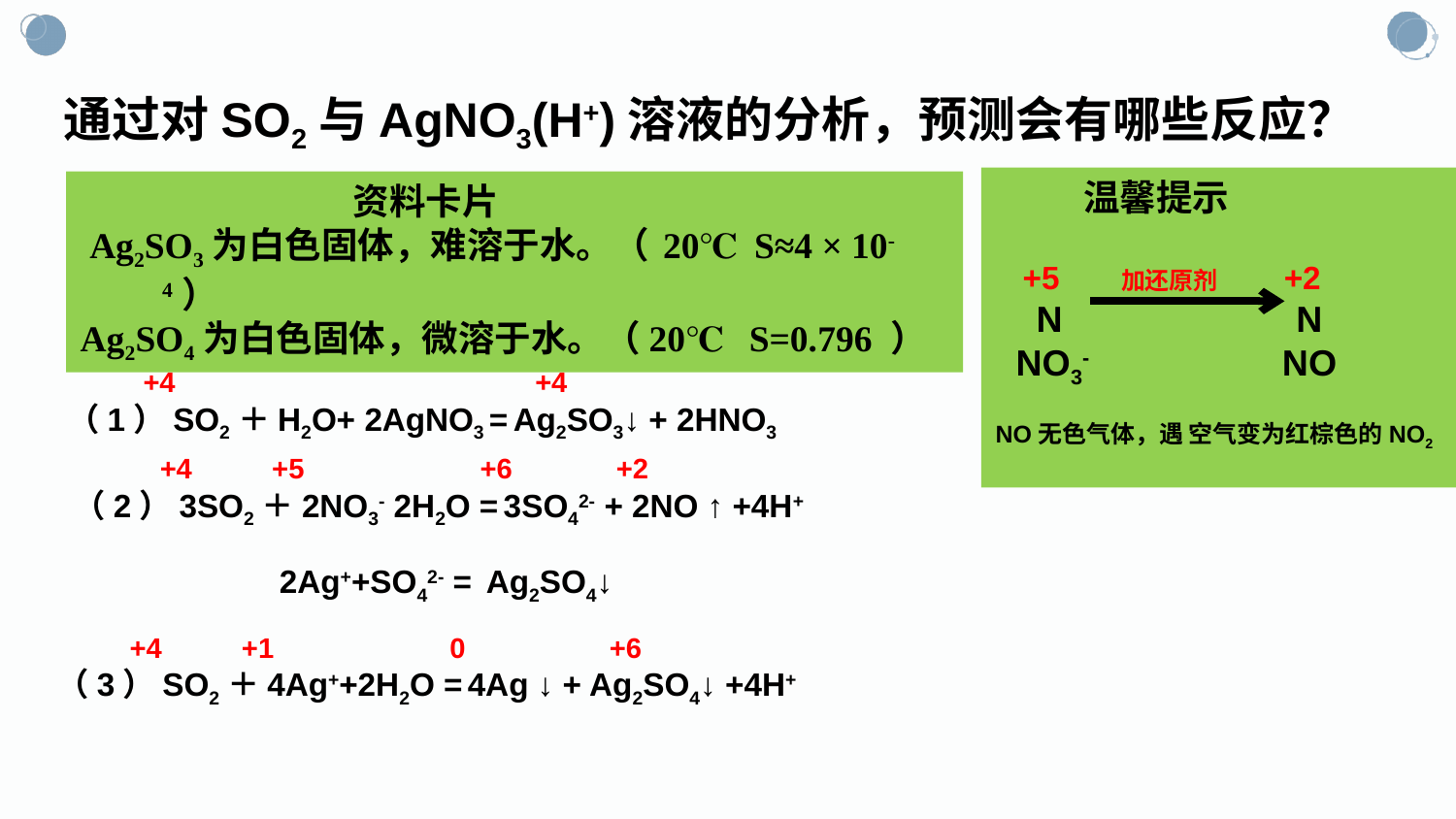

通过对SO2与AgNO3(H+)溶液的分析，预测会有哪些反应？
           温馨提示

   +5      加还原剂        +2
    N                       N
  NO3-                   NO

NO无色气体，遇 空气变为红棕色的NO2
                                资料卡片
 Ag2SO3为白色固体，难溶于水。（ 20℃  S≈4 × 10-4）
Ag2SO4为白色固体，微溶于水。（20℃   S=0.796 ）
+4                                             +4
（1）SO2＋H2O+ 2AgNO3 = Ag2SO3↓ + 2HNO3
+4          +5                      +6             +2
（2）3SO2＋2NO3- 2H2O = 3SO42- + 2NO ↑ +4H+
2Ag++SO42- =  Ag2SO4↓
+4          +1                      0                  +6
（3）SO2＋4Ag++2H2O = 4Ag ↓ + Ag2SO4↓ +4H+